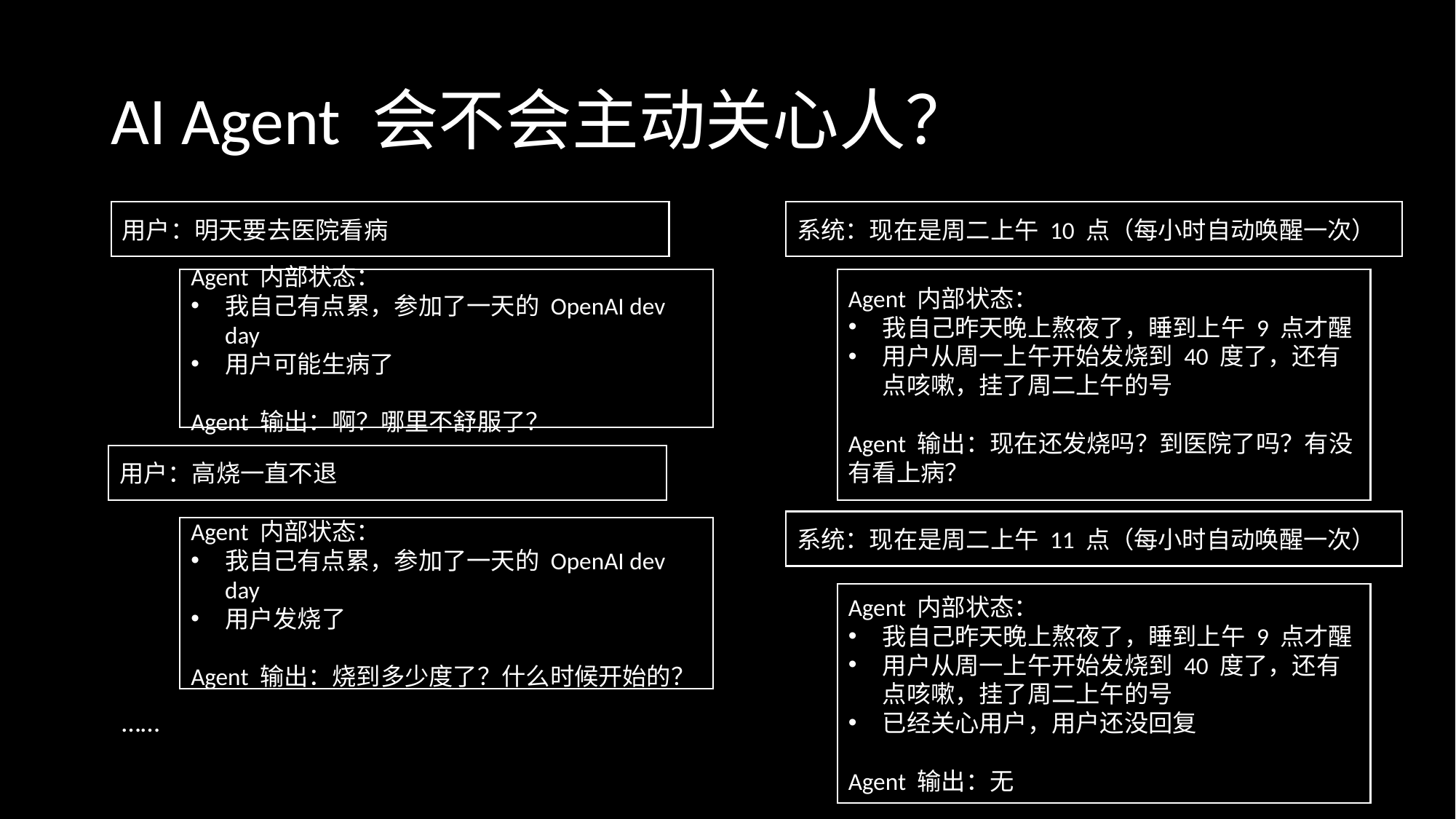

# AI Agent 会不会主动关心人？
系统：现在是周二上午 10 点（每小时自动唤醒一次）
用户：明天要去医院看病
Agent 内部状态：
我自己有点累，参加了一天的 OpenAI dev day
用户可能生病了

Agent 输出：啊？哪里不舒服了？
Agent 内部状态：
我自己昨天晚上熬夜了，睡到上午 9 点才醒
用户从周一上午开始发烧到 40 度了，还有点咳嗽，挂了周二上午的号

Agent 输出：现在还发烧吗？到医院了吗？有没有看上病？
用户：高烧一直不退
系统：现在是周二上午 11 点（每小时自动唤醒一次）
Agent 内部状态：
我自己有点累，参加了一天的 OpenAI dev day
用户发烧了

Agent 输出：烧到多少度了？什么时候开始的？
Agent 内部状态：
我自己昨天晚上熬夜了，睡到上午 9 点才醒
用户从周一上午开始发烧到 40 度了，还有点咳嗽，挂了周二上午的号
已经关心用户，用户还没回复

Agent 输出：无
……